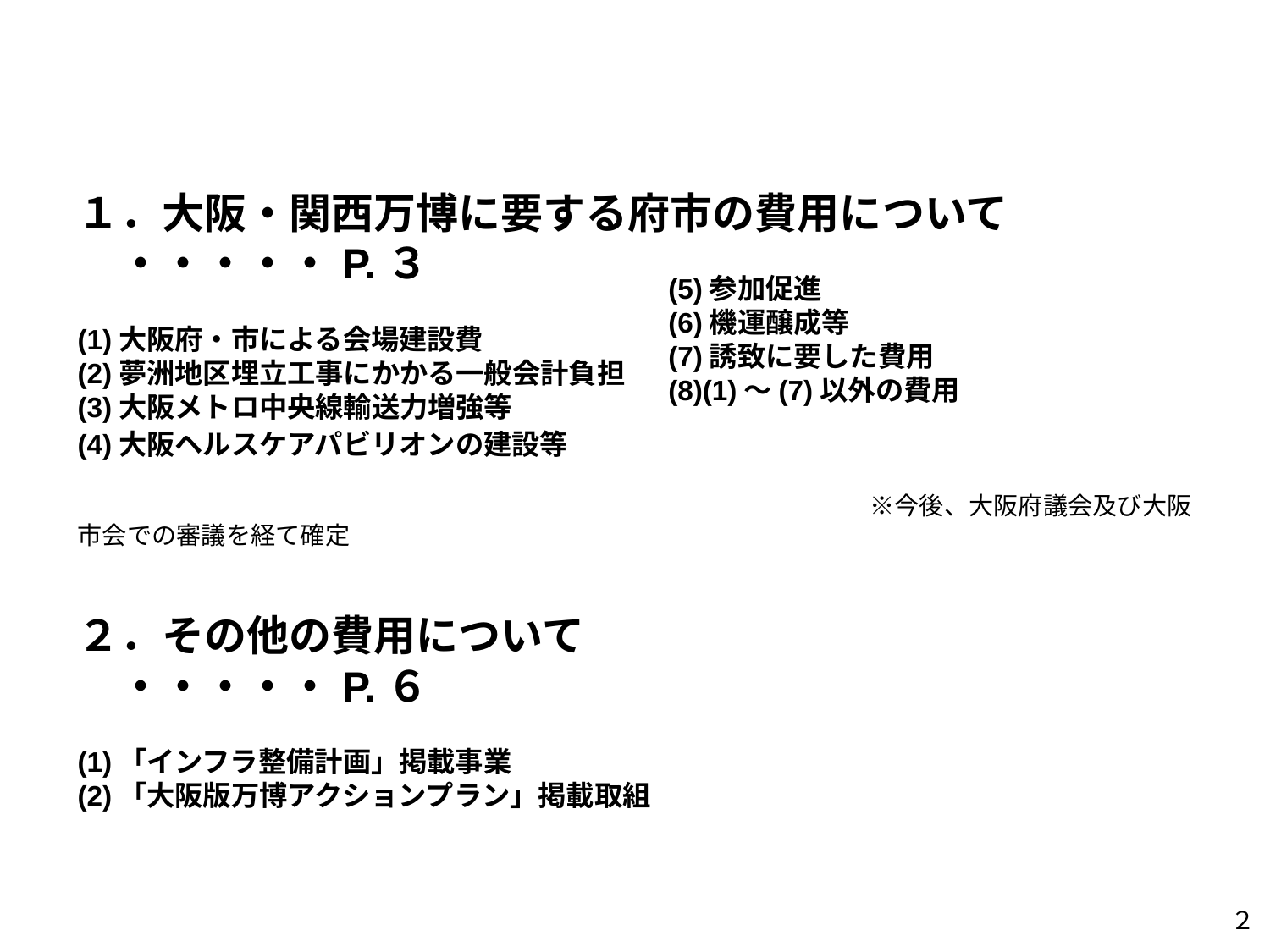

１．大阪・関西万博に要する府市の費用について　・・・・・P.３

(1)大阪府・市による会場建設費
(2)夢洲地区埋立工事にかかる一般会計負担
(3)大阪メトロ中央線輸送力増強等
(4)大阪ヘルスケアパビリオンの建設等

　　　　　　　　　　　　　　　　　　　　　　　　　　　　　　　　※今後、大阪府議会及び大阪市会での審議を経て確定

２．その他の費用について　　　　　　　　　　　　　　　・・・・・P.６

(1)「インフラ整備計画」掲載事業
(2)「大阪版万博アクションプラン」掲載取組
(5)参加促進
(6)機運醸成等
(7)誘致に要した費用
(8)(1)～(7)以外の費用
２